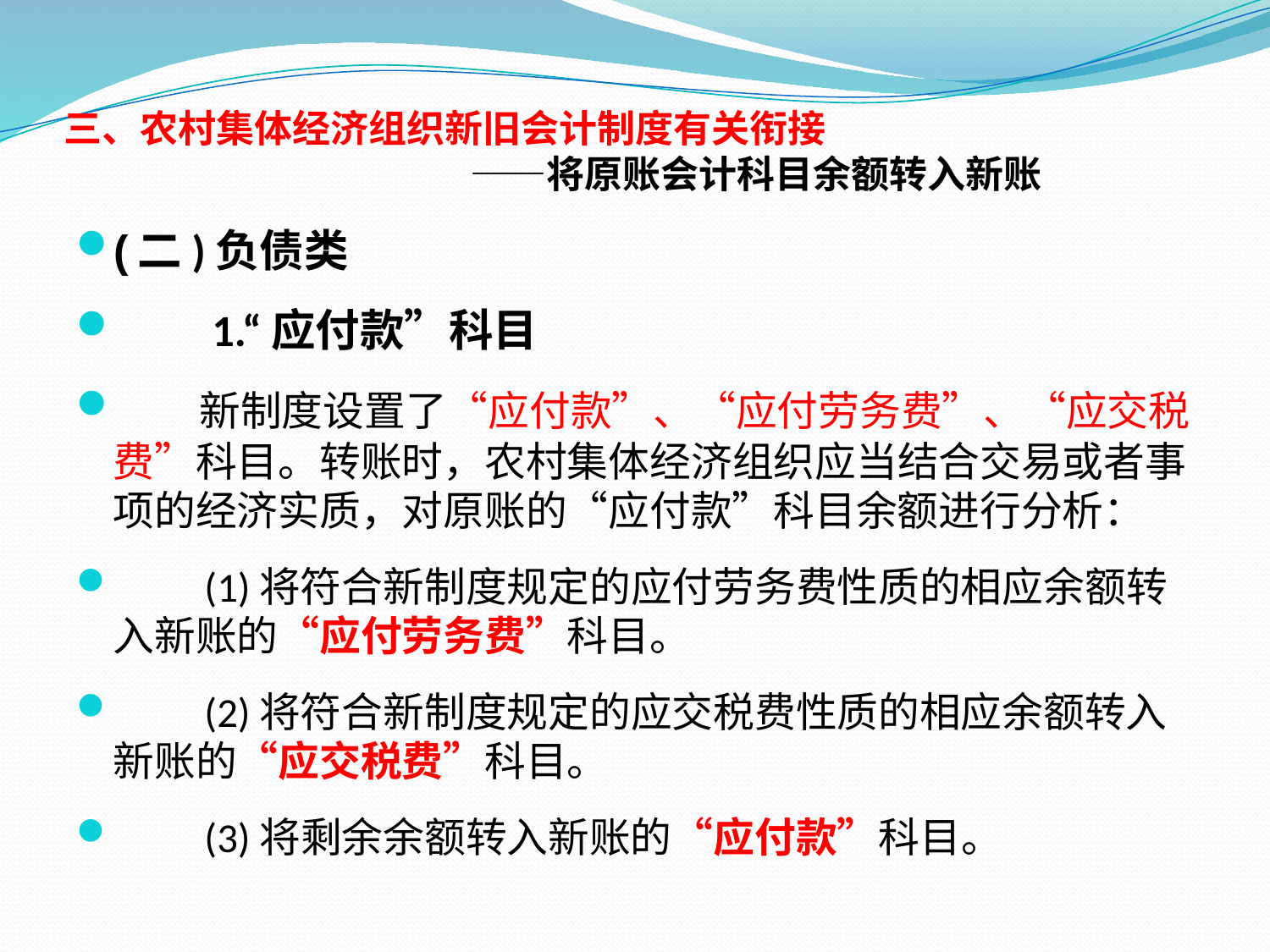

# 三、农村集体经济组织新旧会计制度有关衔接 ——将原账会计科目余额转入新账
(二)负债类
　　1.“应付款”科目
　　新制度设置了“应付款”、“应付劳务费”、“应交税费”科目。转账时，农村集体经济组织应当结合交易或者事项的经济实质，对原账的“应付款”科目余额进行分析：
　　(1)将符合新制度规定的应付劳务费性质的相应余额转入新账的“应付劳务费”科目。
　　(2)将符合新制度规定的应交税费性质的相应余额转入新账的“应交税费”科目。
　　(3)将剩余余额转入新账的“应付款”科目。